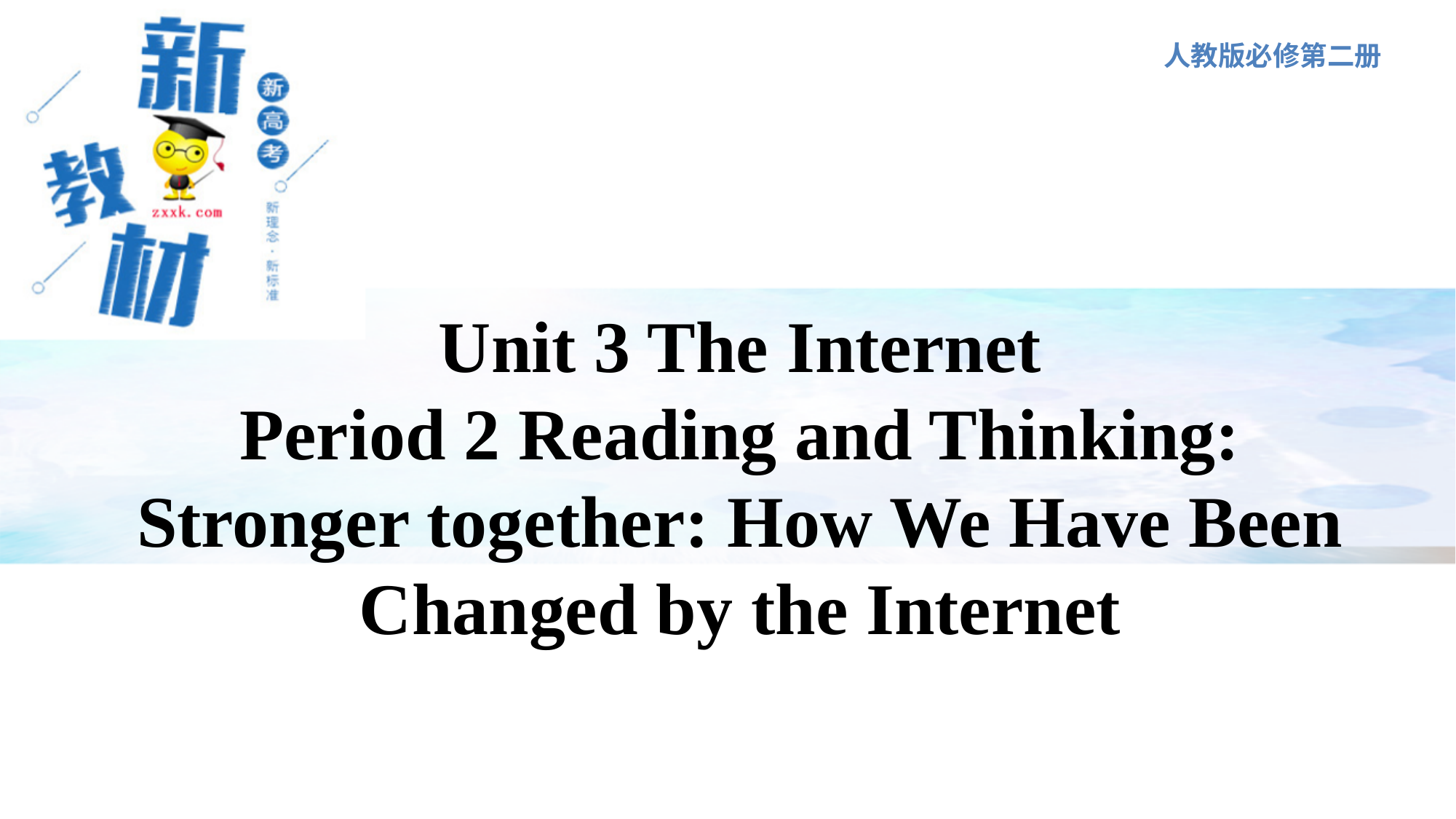

人教版必修第二册
Unit 3 The Internet
Period 2 Reading and Thinking:
Stronger together: How We Have Been Changed by the Internet